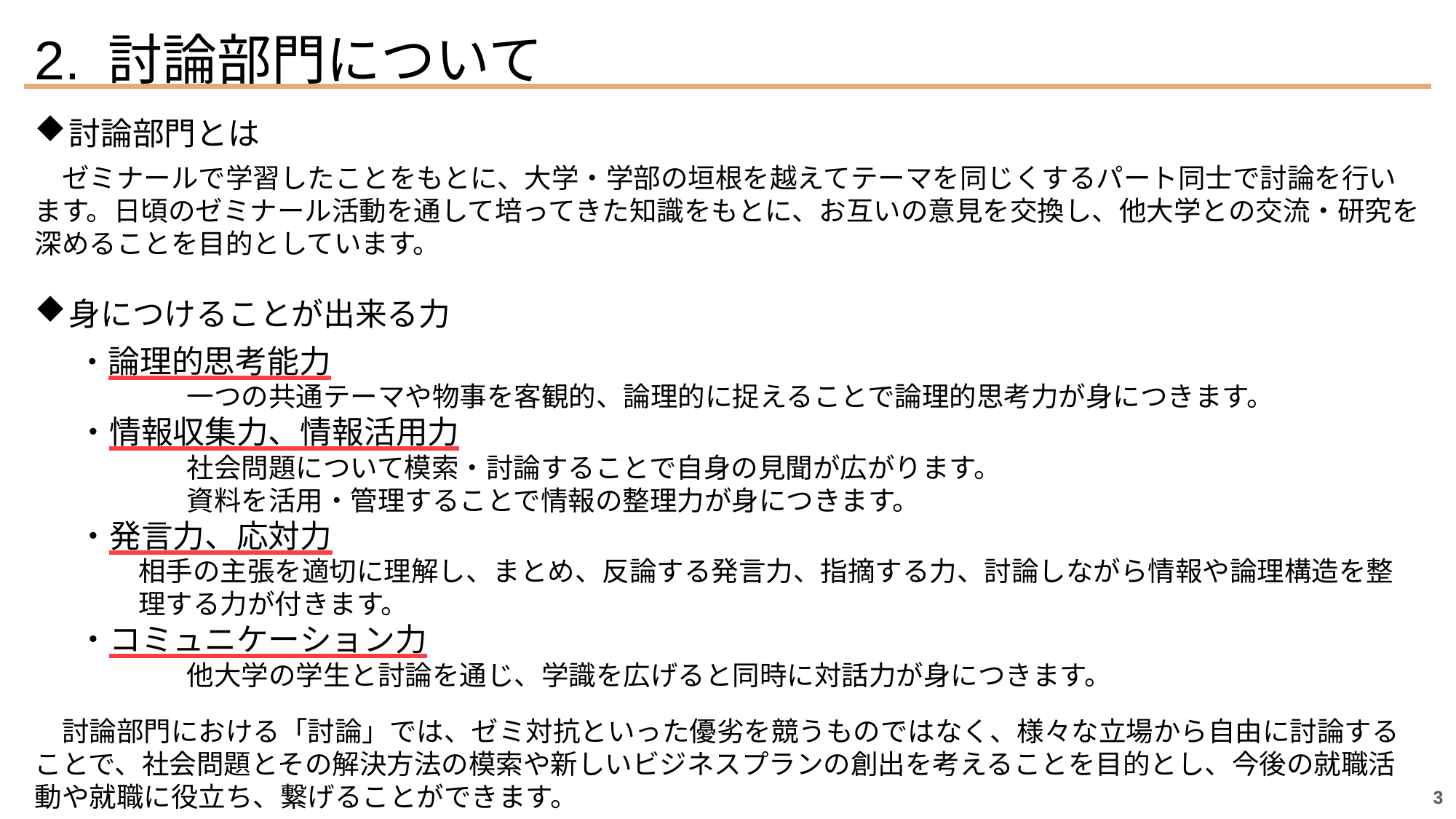

2. 討論部門について
討論部門とは
　ゼミナールで学習したことをもとに、大学・学部の垣根を越えてテーマを同じくするパート同士で討論を行います。日頃のゼミナール活動を通して培ってきた知識をもとに、お互いの意見を交換し、他大学との交流・研究を深めることを目的としています。
身につけることが出来る力
・論理的思考能力
	一つの共通テーマや物事を客観的、論理的に捉えることで論理的思考力が身につきます。
・情報収集力、情報活用力
	社会問題について模索・討論することで自身の見聞が広がります。
	資料を活用・管理することで情報の整理力が身につきます。
・発言力、応対力
　　 相手の主張を適切に理解し、まとめ、反論する発言力、指摘する力、討論しながら情報や論理構造を整
　　 理する力が付きます。
・コミュニケーション力
	他大学の学生と討論を通じ、学識を広げると同時に対話力が身につきます。
　討論部門における「討論」では、ゼミ対抗といった優劣を競うものではなく、様々な立場から自由に討論することで、社会問題とその解決方法の模索や新しいビジネスプランの創出を考えることを目的とし、今後の就職活動や就職に役立ち、繋げることができます。
3